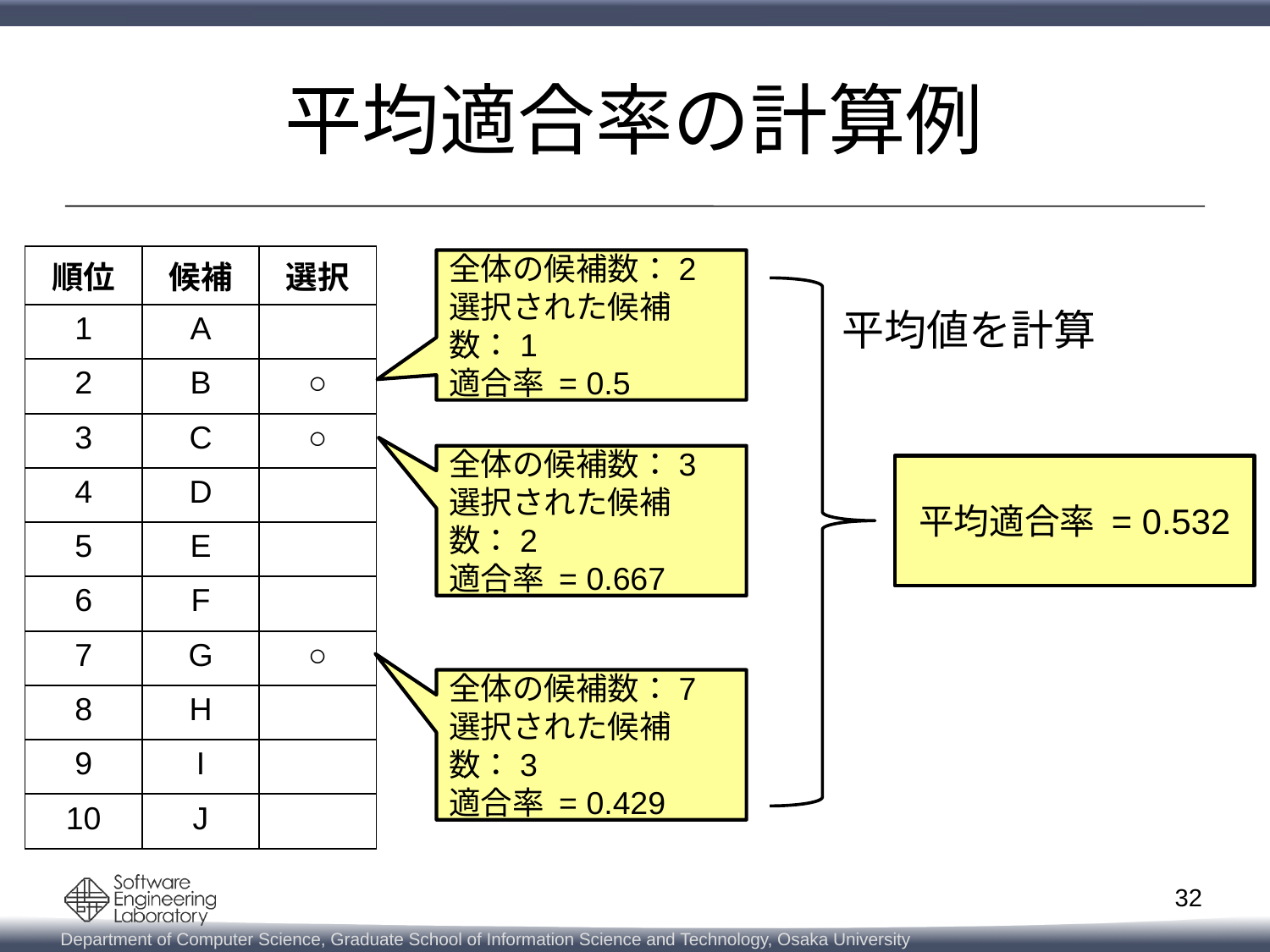

# 平均適合率の計算例
| 順位 | 候補 | 選択 |
| --- | --- | --- |
| 1 | A |  |
| 2 | B | ○ |
| 3 | C | ○ |
| 4 | D |  |
| 5 | E |  |
| 6 | F |  |
| 7 | G | ○ |
| 8 | H |  |
| 9 | I |  |
| 10 | J |  |
全体の候補数：2
選択された候補数：1
適合率 = 0.5

平均値を計算
全体の候補数：3
選択された候補数：2
適合率 = 0.667
平均適合率 = 0.532
全体の候補数：7
選択された候補数：3
適合率 = 0.429
32